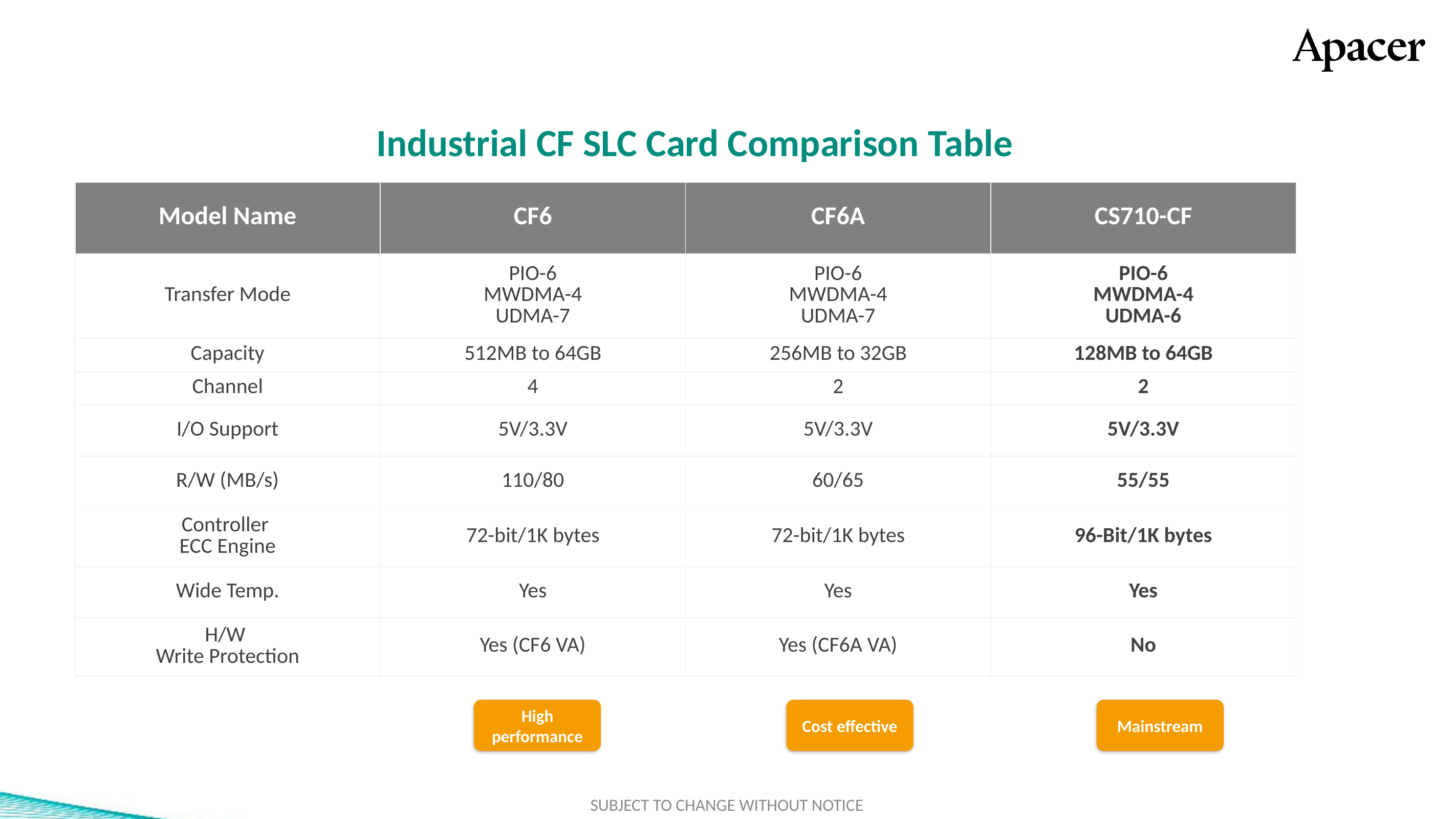

Industrial CF SLC Card Comparison Table
| Model Name | CF6 | CF6A | CS710-CF |
| --- | --- | --- | --- |
| Transfer Mode | PIO-6 MWDMA-4 UDMA-7 | PIO-6 MWDMA-4 UDMA-7 | PIO-6 MWDMA-4 UDMA-6 |
| Capacity | 512MB to 64GB | 256MB to 32GB | 128MB to 64GB |
| Channel | 4 | 2 | 2 |
| I/O Support | 5V/3.3V | 5V/3.3V | 5V/3.3V |
| R/W (MB/s) | 110/80 | 60/65 | 55/55 |
| Controller ECC Engine | 72-bit/1K bytes | 72-bit/1K bytes | 96-Bit/1K bytes |
| Wide Temp. | Yes | Yes | Yes |
| H/W Write Protection | Yes (CF6 VA) | Yes (CF6A VA) | No |
標準色
附屬
配色
3D TLC
2D MLC
SLC-lite
SLC
類工

SLC-liteX

High performance
Cost effective
Mainstream